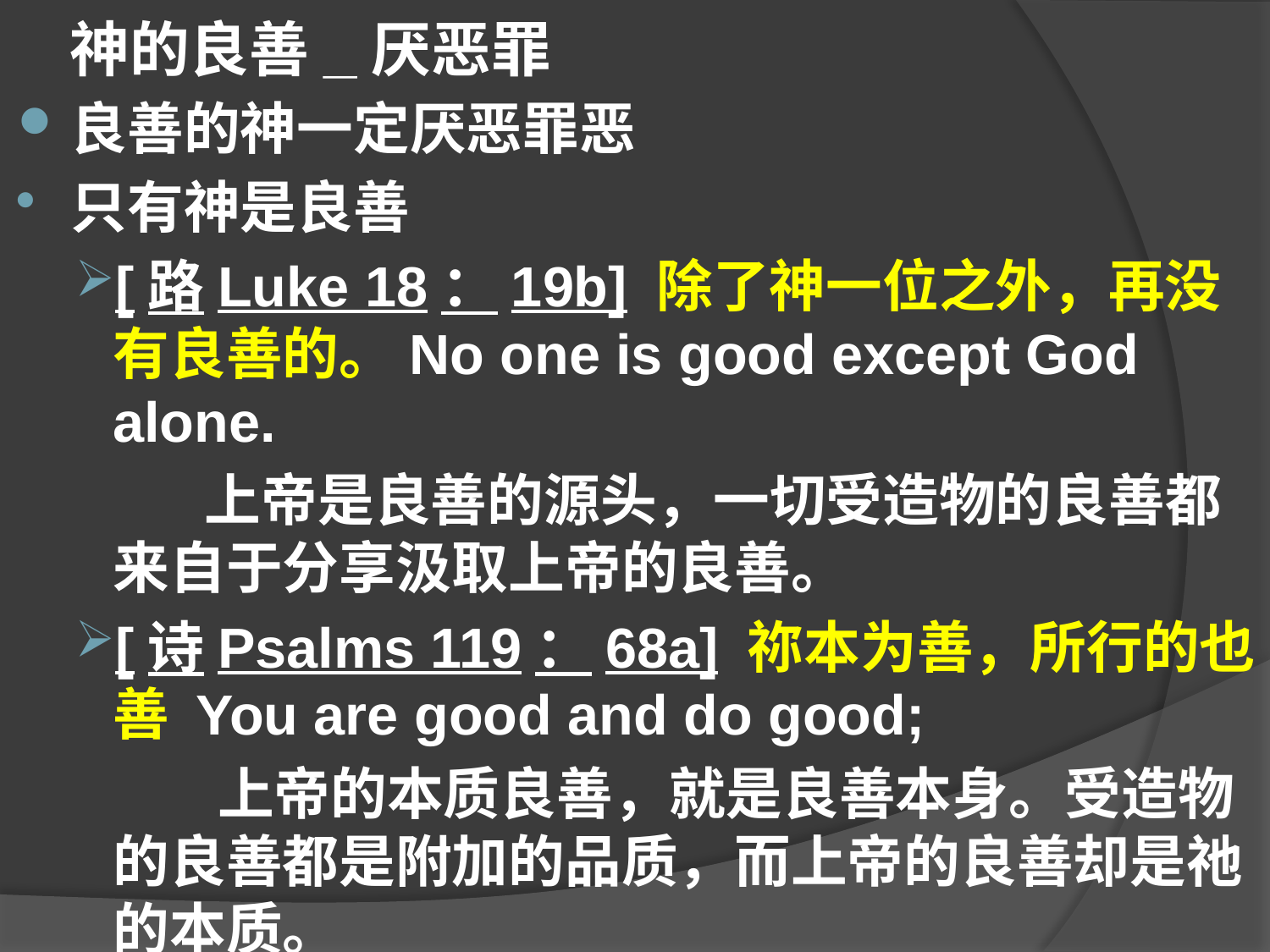

# 神的良善_厌恶罪
良善的神一定厌恶罪恶
只有神是良善
[路Luke 18：19b] 除了神一位之外，再没有良善的。No one is good except God alone.
         上帝是良善的源头，一切受造物的良善都来自于分享汲取上帝的良善。
[诗Psalms 119：68a] 祢本为善，所行的也善 You are good and do good;
          上帝的本质良善，就是良善本身。受造物的良善都是附加的品质，而上帝的良善却是祂的本质。